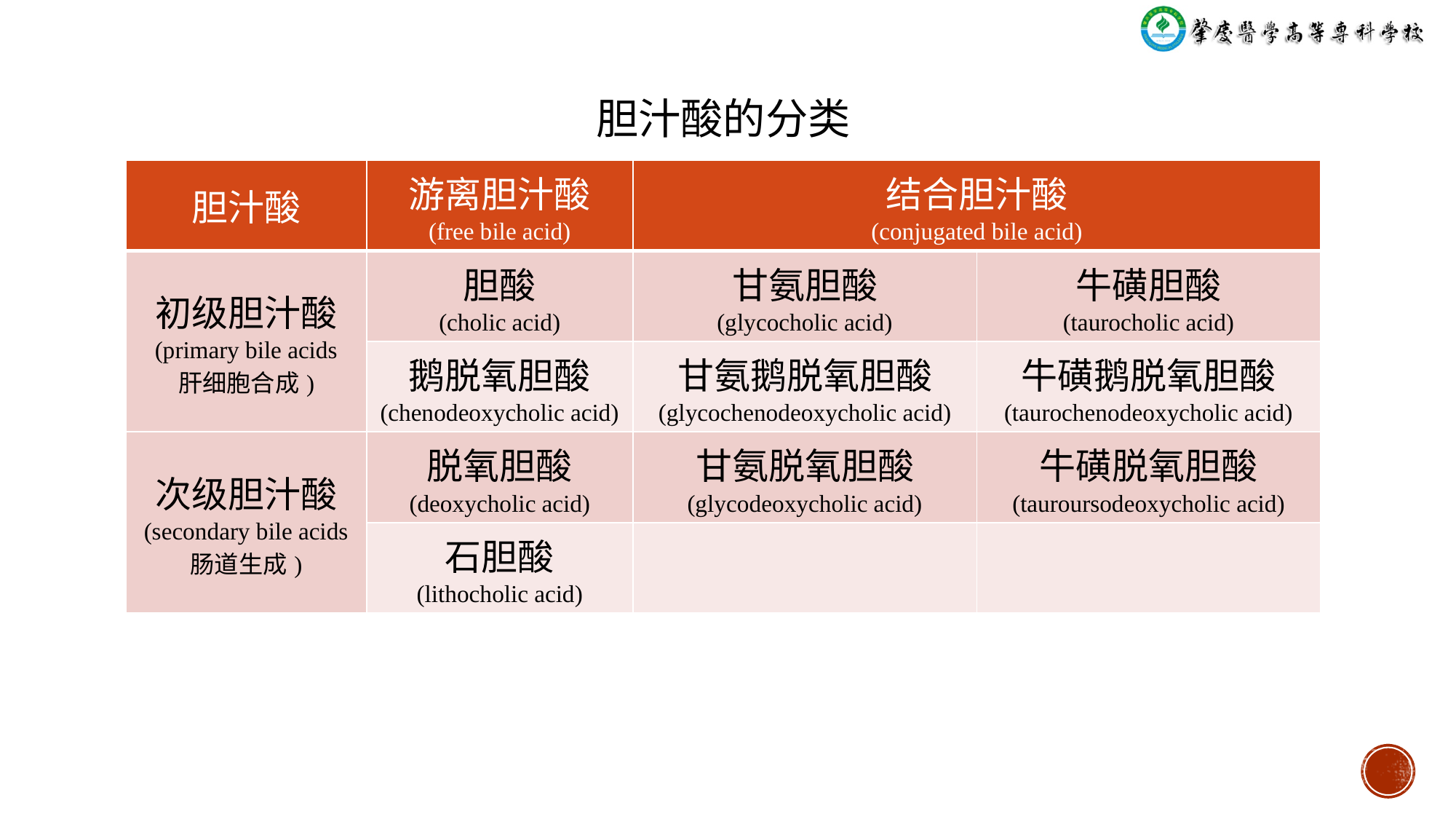

胆汁酸的分类
| 胆汁酸 | 游离胆汁酸 (free bile acid) | 结合胆汁酸 (conjugated bile acid) |  |
| --- | --- | --- | --- |
| 初级胆汁酸 (primary bile acids 肝细胞合成) | 胆酸 (cholic acid) | 甘氨胆酸 (glycocholic acid) | 牛磺胆酸 (taurocholic acid) |
|  | 鹅脱氧胆酸 (chenodeoxycholic acid) | 甘氨鹅脱氧胆酸 (glycochenodeoxycholic acid) | 牛磺鹅脱氧胆酸 (taurochenodeoxycholic acid) |
| 次级胆汁酸 (secondary bile acids 肠道生成) | 脱氧胆酸 (deoxycholic acid) | 甘氨脱氧胆酸 (glycodeoxycholic acid) | 牛磺脱氧胆酸 (tauroursodeoxycholic acid) |
|  | 石胆酸 (lithocholic acid) |  |  |